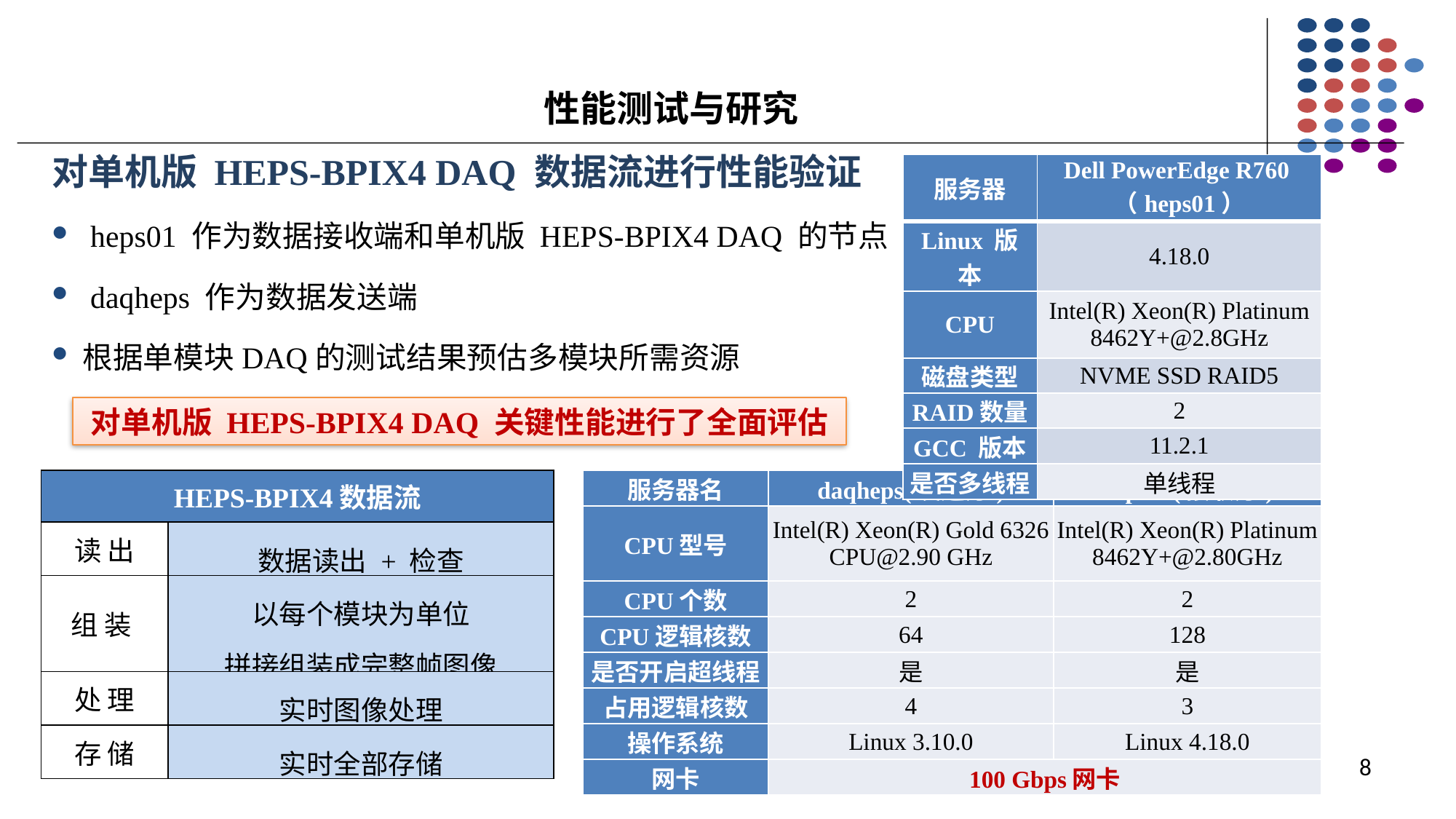

# 性能测试与研究
对单机版 HEPS-BPIX4 DAQ 数据流进行性能验证
 heps01 作为数据接收端和单机版 HEPS-BPIX4 DAQ 的节点
 daqheps 作为数据发送端
根据单模块DAQ的测试结果预估多模块所需资源
| 服务器 | Dell PowerEdge R760（heps01） |
| --- | --- |
| Linux 版本 | 4.18.0 |
| CPU | Intel(R) Xeon(R) Platinum 8462Y+@2.8GHz |
| 磁盘类型 | NVME SSD RAID5 |
| RAID数量 | 2 |
| GCC 版本 | 11.2.1 |
| 是否多线程 | 单线程 |
对单机版 HEPS-BPIX4 DAQ 关键性能进行了全面评估
| HEPS-BPIX4数据流 | HEPS-BPIX4数据流 |
| --- | --- |
| 读 出 | 数据读出 + 检查 |
| 组 装 | 以每个模块为单位 拼接组装成完整帧图像 |
| 处 理 | 实时图像处理 |
| 存 储 | 实时全部存储 |
| 服务器名 | daqheps(发送方) | heps01(接收方) |
| --- | --- | --- |
| CPU型号 | Intel(R) Xeon(R) Gold 6326 CPU@2.90 GHz | Intel(R) Xeon(R) Platinum 8462Y+@2.80GHz |
| CPU个数 | 2 | 2 |
| CPU逻辑核数 | 64 | 128 |
| 是否开启超线程 | 是 | 是 |
| 占用逻辑核数 | 4 | 3 |
| 操作系统 | Linux 3.10.0 | Linux 4.18.0 |
| 网卡 | 100 Gbps网卡 |  |
8